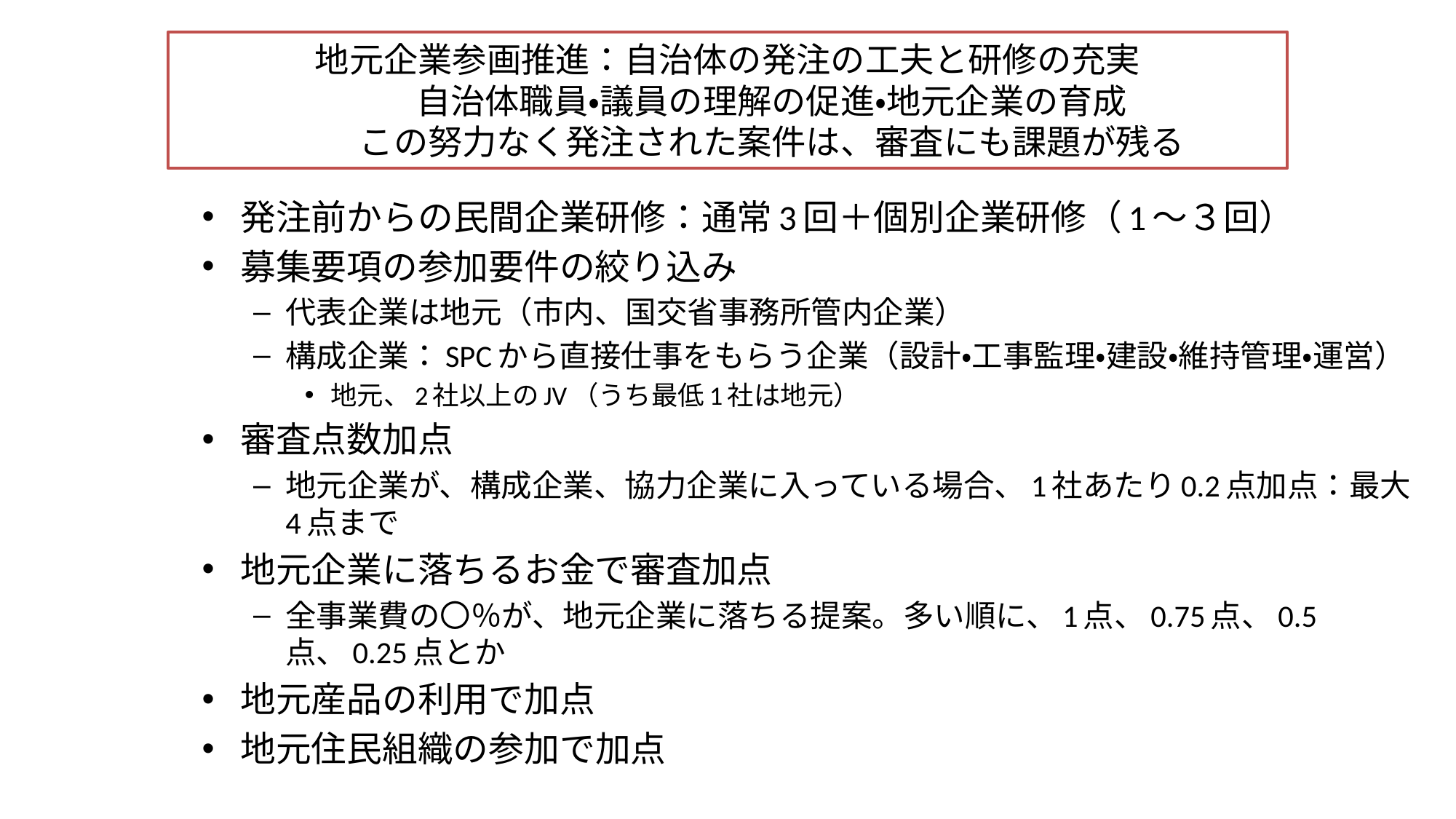

# 地元企業参画推進：自治体の発注の工夫と研修の充実 自治体職員・議員の理解の促進・地元企業の育成 この努力なく発注された案件は、審査にも課題が残る
発注前からの民間企業研修：通常3回＋個別企業研修（1～３回）
募集要項の参加要件の絞り込み
代表企業は地元（市内、国交省事務所管内企業）
構成企業：SPCから直接仕事をもらう企業（設計・工事監理・建設・維持管理・運営）
地元、2社以上のJV（うち最低1社は地元）
審査点数加点
地元企業が、構成企業、協力企業に入っている場合、1社あたり0.2点加点：最大4点まで
地元企業に落ちるお金で審査加点
全事業費の〇％が、地元企業に落ちる提案。多い順に、1点、0.75点、0.5点、0.25点とか
地元産品の利用で加点
地元住民組織の参加で加点